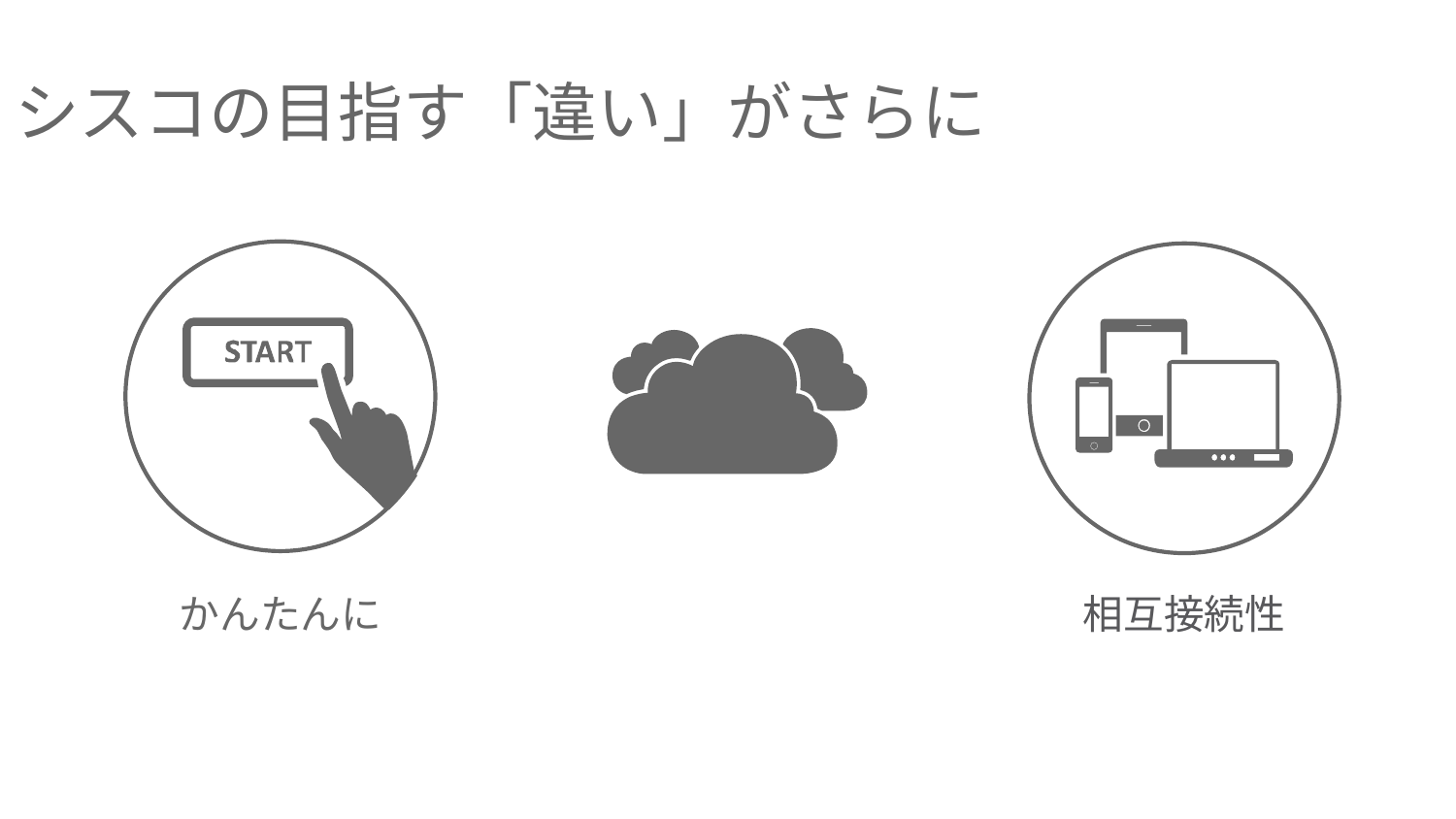

シスコの目指す「違い」がさらに

かんたんに
クラウドにつながる
相互接続性